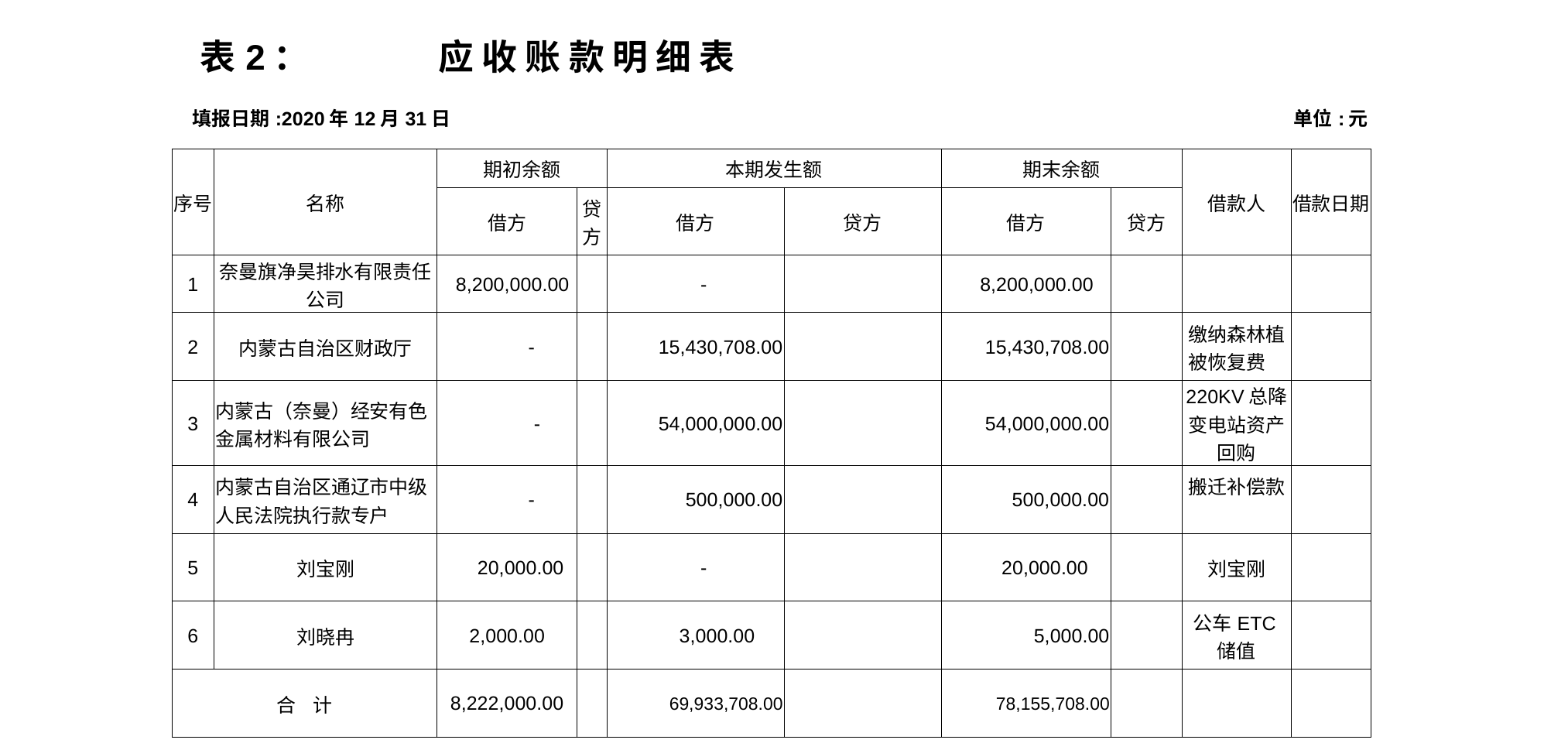

|  |
| --- |
| 表2： 应 收 账 款 明 细 表 |  |  |  |  |  |  |  |  |  |  |
| --- | --- | --- | --- | --- | --- | --- | --- | --- | --- | --- |
| 填报日期:2020年12月31日 |  |  |  |  |  |  |  |  |  | 单位:元 |
| 序号 | 名称 | 期初余额 |  |  | 本期发生额 |  | 期末余额 |  | 借款人 | 借款日期 |
|  |  | 借方 |  | 贷方 | 借方 | 贷方 | 借方 | 贷方 |  |  |
| 1 | 奈曼旗净昊排水有限责任公司 | 8,200,000.00 |  |  | - |  | 8,200,000.00 |  |  |  |
| 2 | 内蒙古自治区财政厅 | - |  |  | 15,430,708.00 |  | 15,430,708.00 |  | 缴纳森林植被恢复费 |  |
| 3 | 内蒙古（奈曼）经安有色金属材料有限公司 | - |  |  | 54,000,000.00 |  | 54,000,000.00 |  | 220KV总降变电站资产回购 |  |
| 4 | 内蒙古自治区通辽市中级人民法院执行款专户 | - |  |  | 500,000.00 |  | 500,000.00 |  | 搬迁补偿款 |  |
| 5 | 刘宝刚 | 20,000.00 |  |  | - |  | 20,000.00 |  | 刘宝刚 |  |
| 6 | 刘晓冉 | 2,000.00 |  |  | 3,000.00 |  | 5,000.00 |  | 公车ETC储值 |  |
| 合 计 |  | 8,222,000.00 |  |  | 69,933,708.00 |  | 78,155,708.00 |  |  |  |